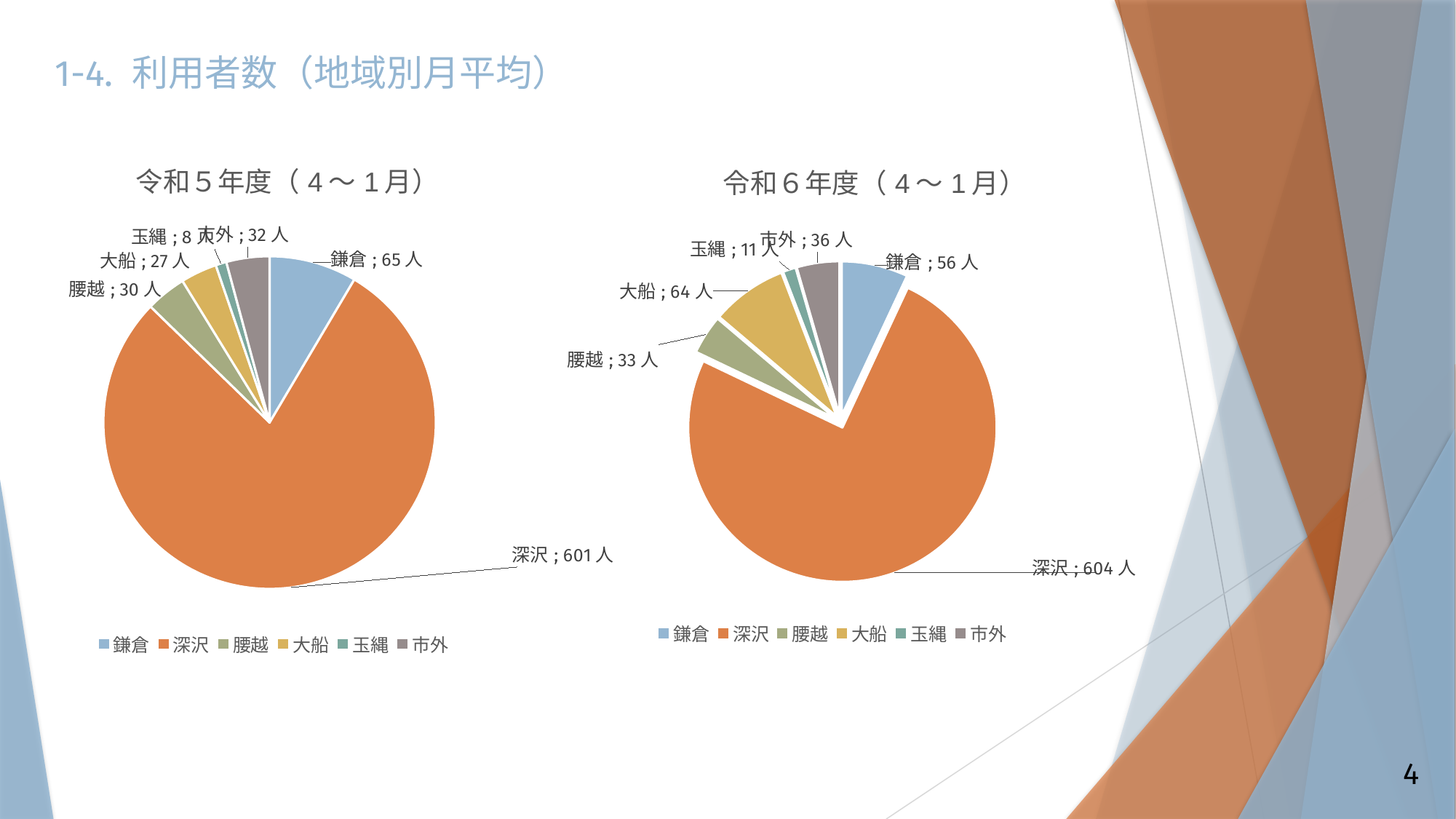

# 1-4. 利用者数（地域別月平均）

### Chart: 令和６年度（4～1月）

| Category | 令和6年度（4~1月） |
|---|---|
| 鎌倉 | 56.0 |
| 深沢 | 604.0 |
| 腰越 | 33.0 |
| 大船 | 64.0 |
| 玉縄 | 11.0 |
| 市外 | 36.0 |

### Chart: 令和５年度（4～1月）

| Category | 令和5年度(4～1月) |
|---|---|
| 鎌倉 | 65.0 |
| 深沢 | 601.0 |
| 腰越 | 30.0 |
| 大船 | 27.0 |
| 玉縄 | 8.0 |
| 市外 | 32.0 |
4